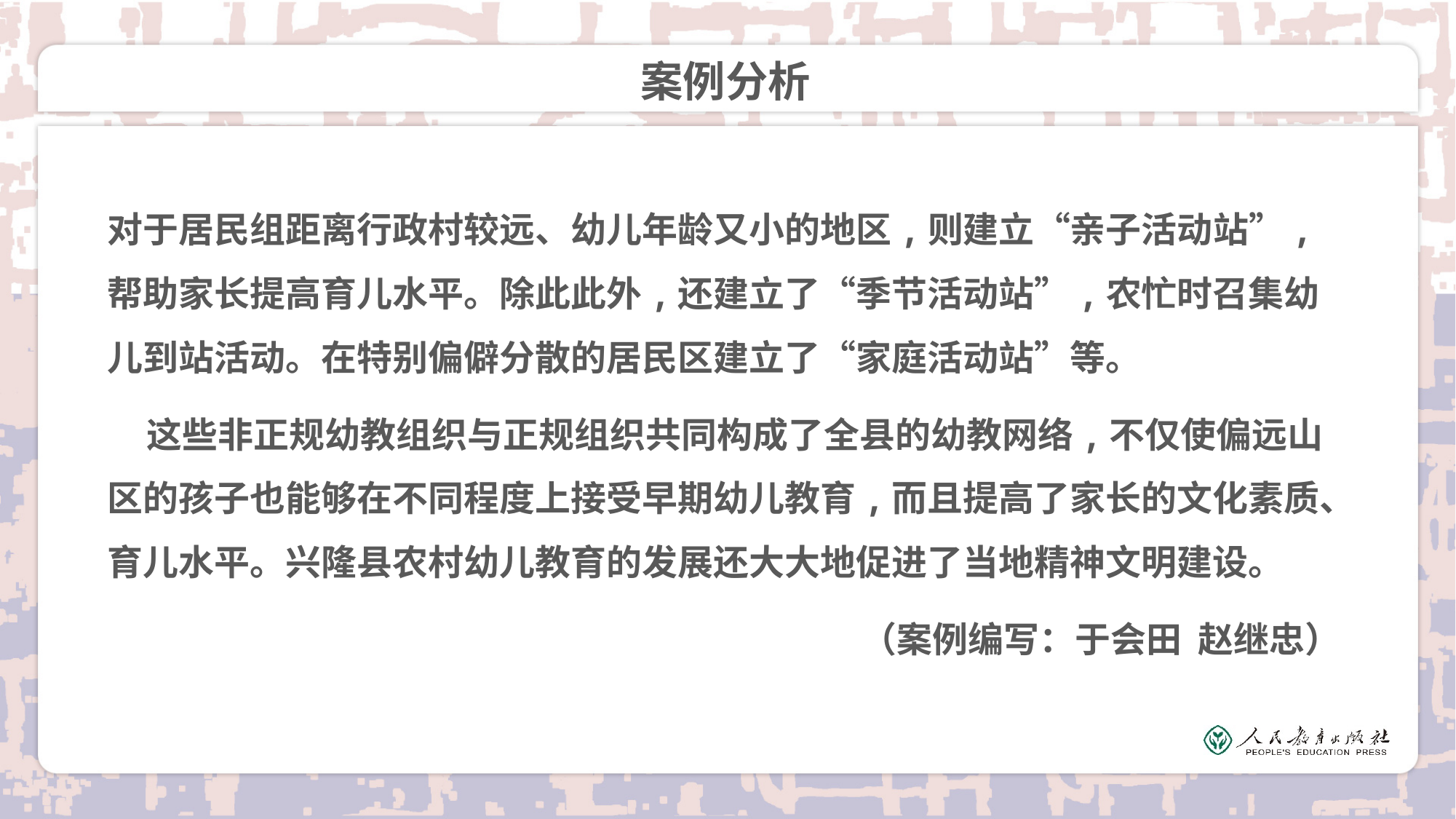

# 案例分析
对于居民组距离行政村较远、幼儿年龄又小的地区,则建立“亲子活动站”,帮助家长提高育儿水平。除此此外,还建立了“季节活动站”,农忙时召集幼儿到站活动。在特别偏僻分散的居民区建立了“家庭活动站”等。
    这些非正规幼教组织与正规组织共同构成了全县的幼教网络,不仅使偏远山区的孩子也能够在不同程度上接受早期幼儿教育,而且提高了家长的文化素质、育儿水平。兴隆县农村幼儿教育的发展还大大地促进了当地精神文明建设。
                                     （案例编写：于会田  赵继忠）